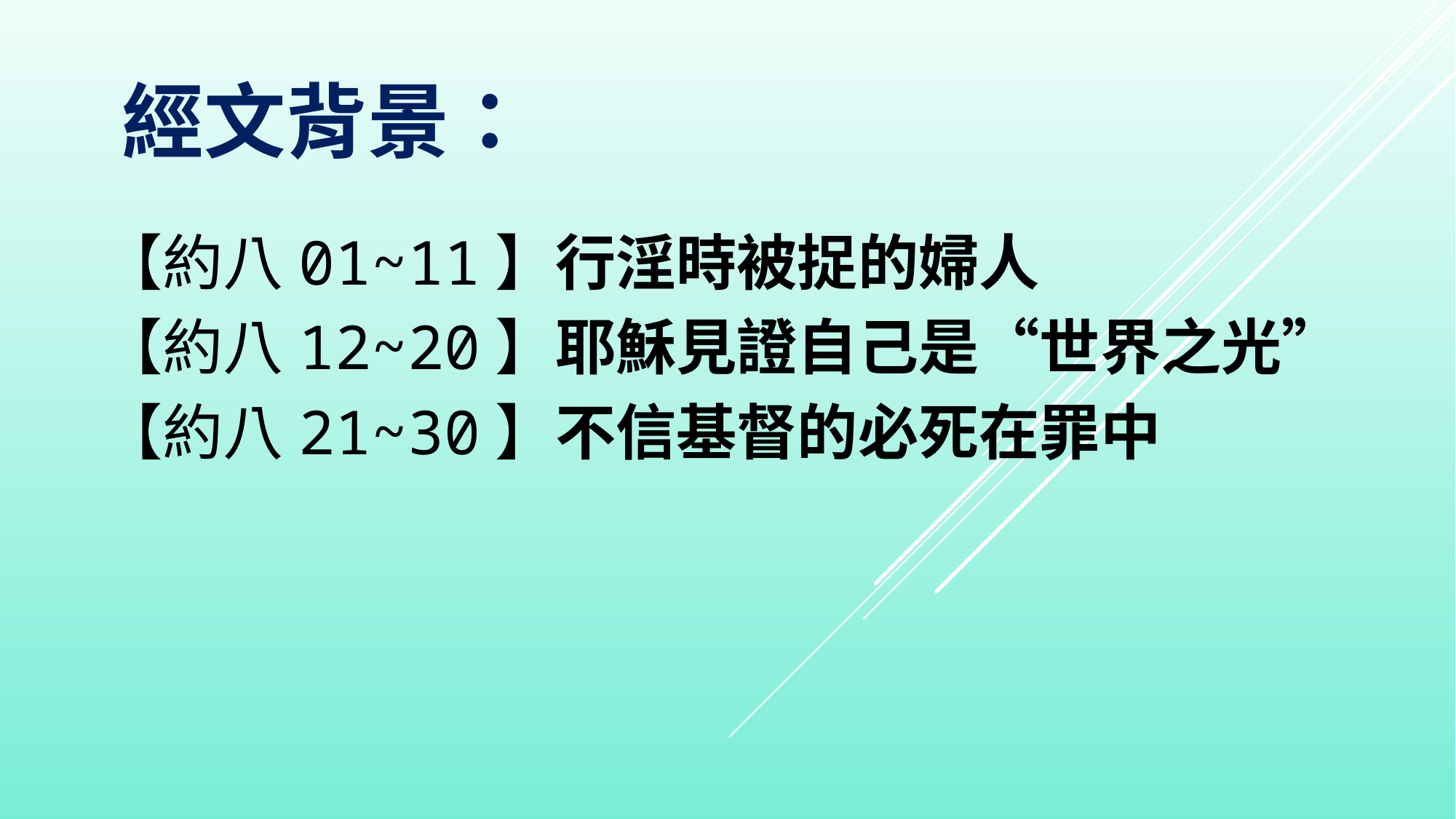

經文背景：
【約八01~11】行淫時被捉的婦人
【約八12~20】耶穌見證自己是“世界之光”
【約八21~30】不信基督的必死在罪中